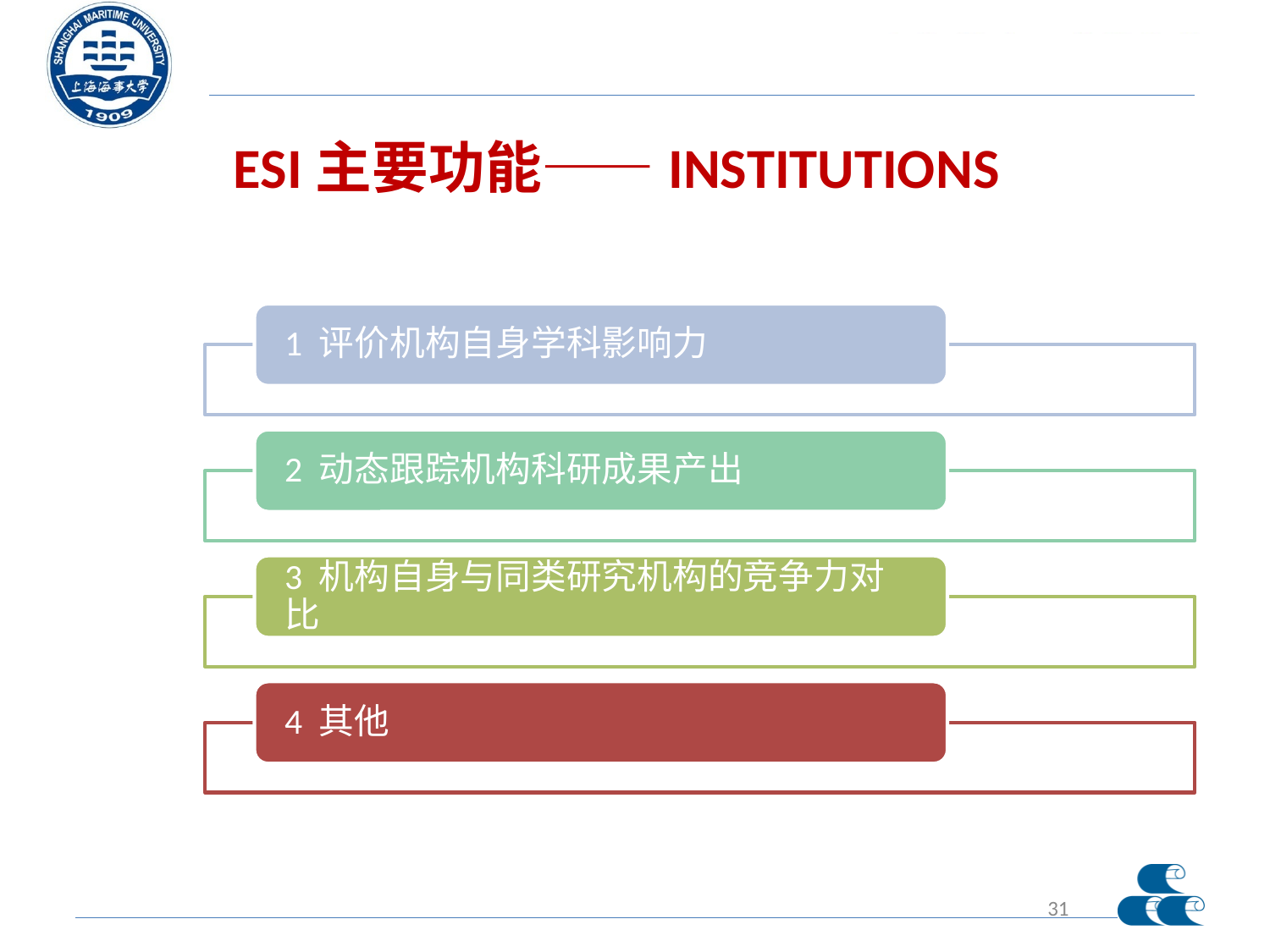

ESI主要功能——INSTITUTIONS
1 评价机构自身学科影响力
2 动态跟踪机构科研成果产出
3 机构自身与同类研究机构的竞争力对比
4 其他
31